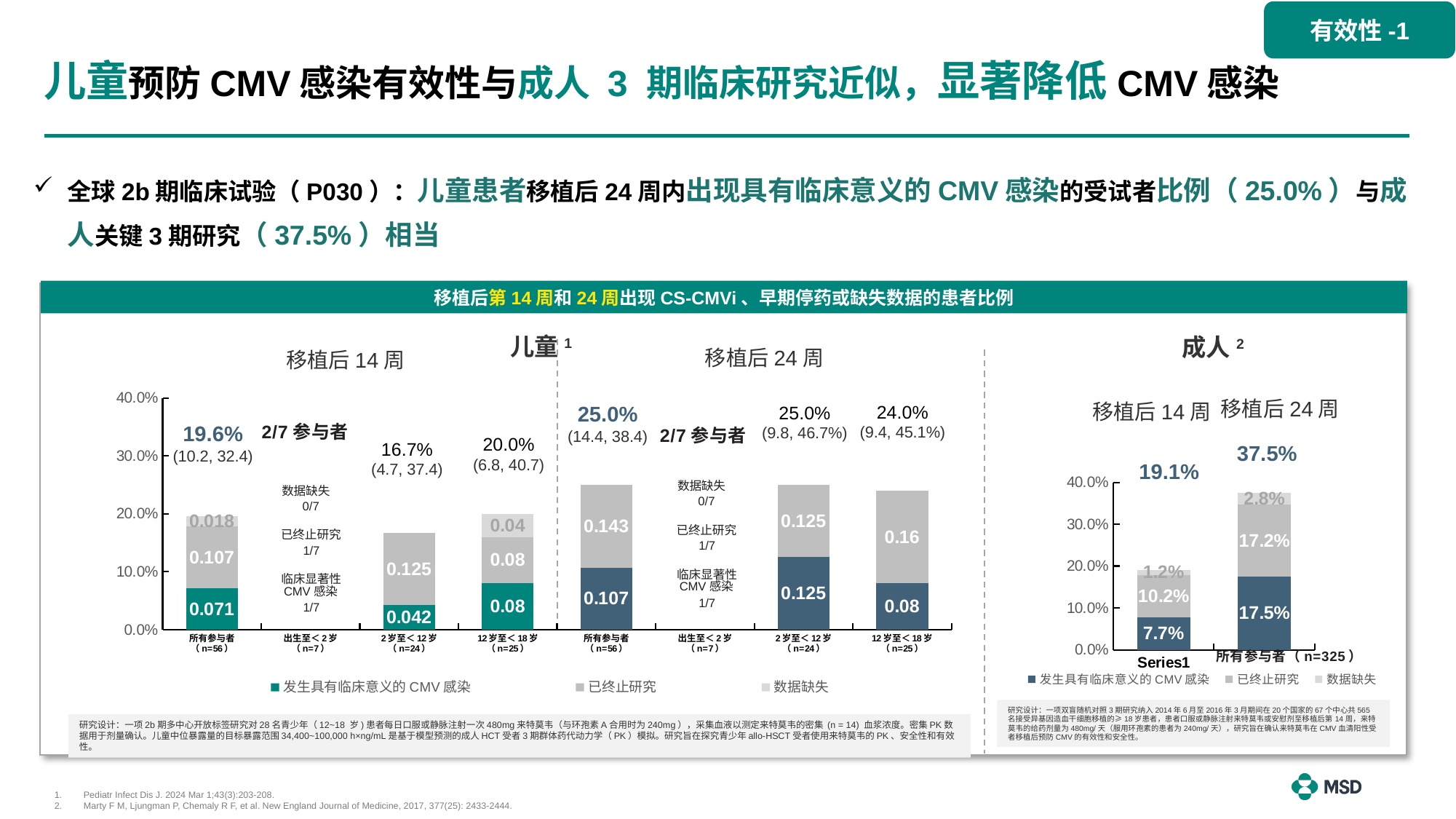

有效性-1
# 儿童预防CMV感染有效性与成人 3 期临床研究近似，显著降低CMV感染
全球2b期临床试验（P030）：儿童患者移植后24周内出现具有临床意义的CMV感染的受试者比例（25.0%）与成人关键3期研究（37.5%）相当
移植后第14周和24周出现CS-CMVi、早期停药或缺失数据的患者比例

儿童1
成人2
移植后24周
移植后14周

### Chart

| Category | 发生具有临床意义的CMV感染 | 已终止研究 | 数据缺失 |
|---|---|---|---|
| 所有参与者
（n=56） | 0.071 | 0.107 | 0.018 |
| 出生至＜2岁
（n=7） | None | None | None |
| 2岁至＜12岁
（n=24） | 0.042 | 0.125 | 0.0 |
| 12岁至＜18岁
（n=25） | 0.08 | 0.08 | 0.04 |
| 所有参与者
（n=56） | 0.107 | 0.143 | 0.0 |
| 出生至＜2岁
（n=7） | None | None | None |
| 2岁至＜12岁
（n=24） | 0.125 | 0.125 | 0.0 |
| 12岁至＜18岁
（n=25） | 0.08 | 0.16 | 0.0 |

### Chart

| Category | 发生具有临床意义的CMV感染 | 已终止研究 | 数据缺失 |
|---|---|---|---|
|  | 0.077 | 0.102 | 0.012 |
|  | 0.175 | 0.172 | 0.028 |
移植后24周
移植后14周
24.0%
(9.4, 45.1%)
25.0%
(14.4, 38.4)
25.0%
(9.8, 46.7%)
19.6%
(10.2, 32.4)
2/7参与者
2/7参与者
20.0%
(6.8, 40.7)
16.7%
(4.7, 37.4)
37.5%
19.1%
数据缺失
0/7
已终止研究
1/7
临床显著性 CMV感染
1/7
数据缺失
0/7
已终止研究
1/7
临床显著性 CMV感染
1/7
所有参与者（n=325）
研究设计：一项双盲随机对照3期研究纳入2014年6月至2016年3月期间在20个国家的67个中心共565名接受异基因造血干细胞移植的≥18岁患者，患者口服或静脉注射来特莫韦或安慰剂至移植后第14周，来特莫韦的给药剂量为480mg/天（服用环孢素的患者为240mg/天），研究旨在确认来特莫韦在CMV血清阳性受者移植后预防CMV的有效性和安全性。
研究设计：一项2b期多中心开放标签研究对28名青少年（12~18 岁)患者每日口服或静脉注射一次480mg来特莫韦（与环孢素A合用时为240mg），采集血液以测定来特莫韦的密集 (n = 14) 血浆浓度。密集PK数据用于剂量确认。儿童中位暴露量的目标暴露范围34,400~100,000 h×ng/mL是基于模型预测的成人HCT受者3期群体药代动力学（PK）模拟。研究旨在探究青少年allo-HSCT受者使用来特莫韦的PK、安全性和有效性。

Pediatr Infect Dis J. 2024 Mar 1;43(3):203-208.
Marty F M, Ljungman P, Chemaly R F, et al. New England Journal of Medicine, 2017, 377(25): 2433-2444.